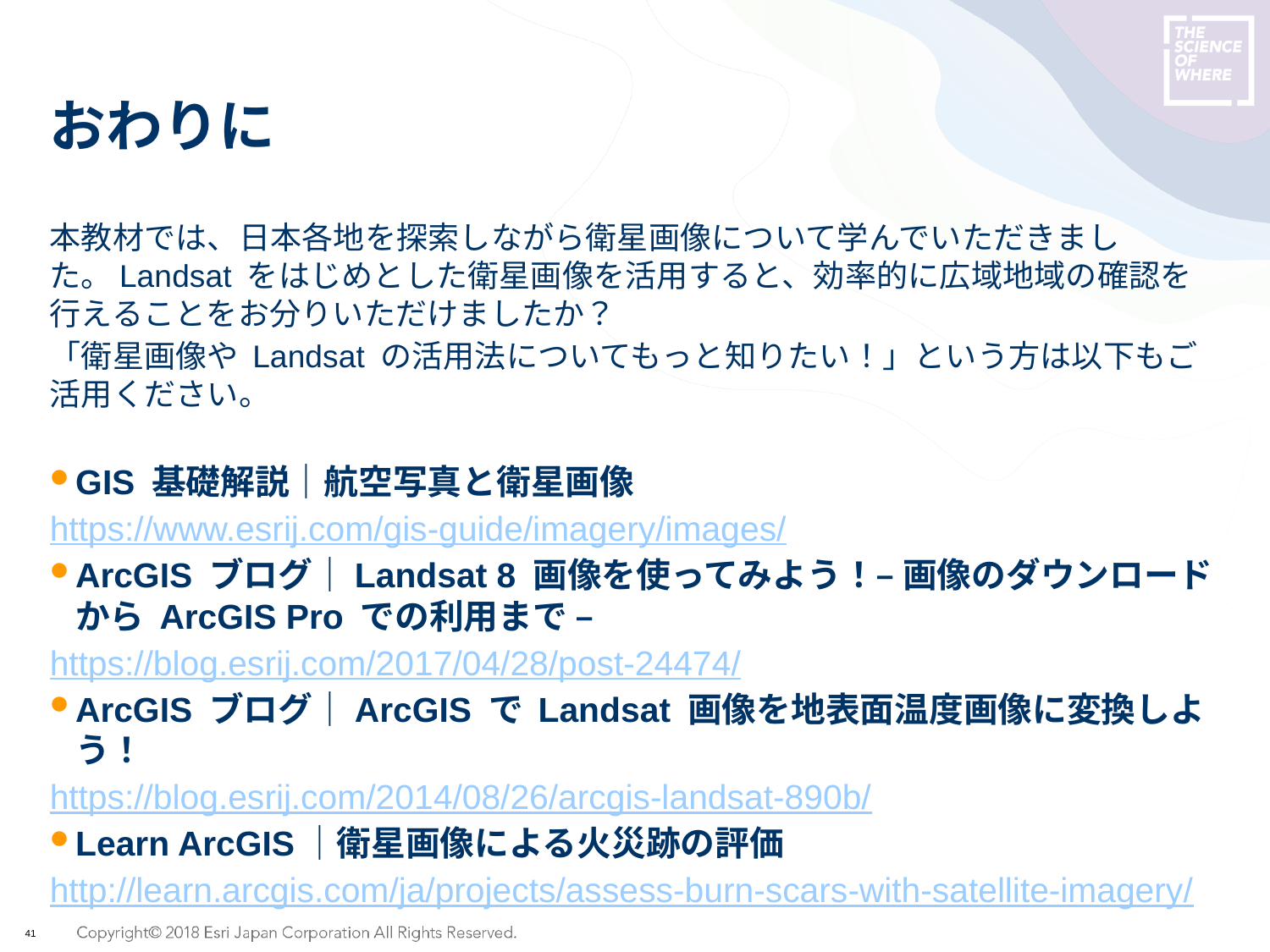

# おわりに
本教材では、日本各地を探索しながら衛星画像について学んでいただきました。Landsat をはじめとした衛星画像を活用すると、効率的に広域地域の確認を行えることをお分りいただけましたか？
「衛星画像や Landsat の活用法についてもっと知りたい！」という方は以下もご活用ください。

GIS 基礎解説｜航空写真と衛星画像
https://www.esrij.com/gis-guide/imagery/images/
ArcGIS ブログ｜Landsat 8 画像を使ってみよう！– 画像のダウンロードから ArcGIS Pro での利用まで –
https://blog.esrij.com/2017/04/28/post-24474/
ArcGIS ブログ｜ArcGIS で Landsat 画像を地表面温度画像に変換しよう！
https://blog.esrij.com/2014/08/26/arcgis-landsat-890b/
Learn ArcGIS｜衛星画像による火災跡の評価
http://learn.arcgis.com/ja/projects/assess-burn-scars-with-satellite-imagery/
41